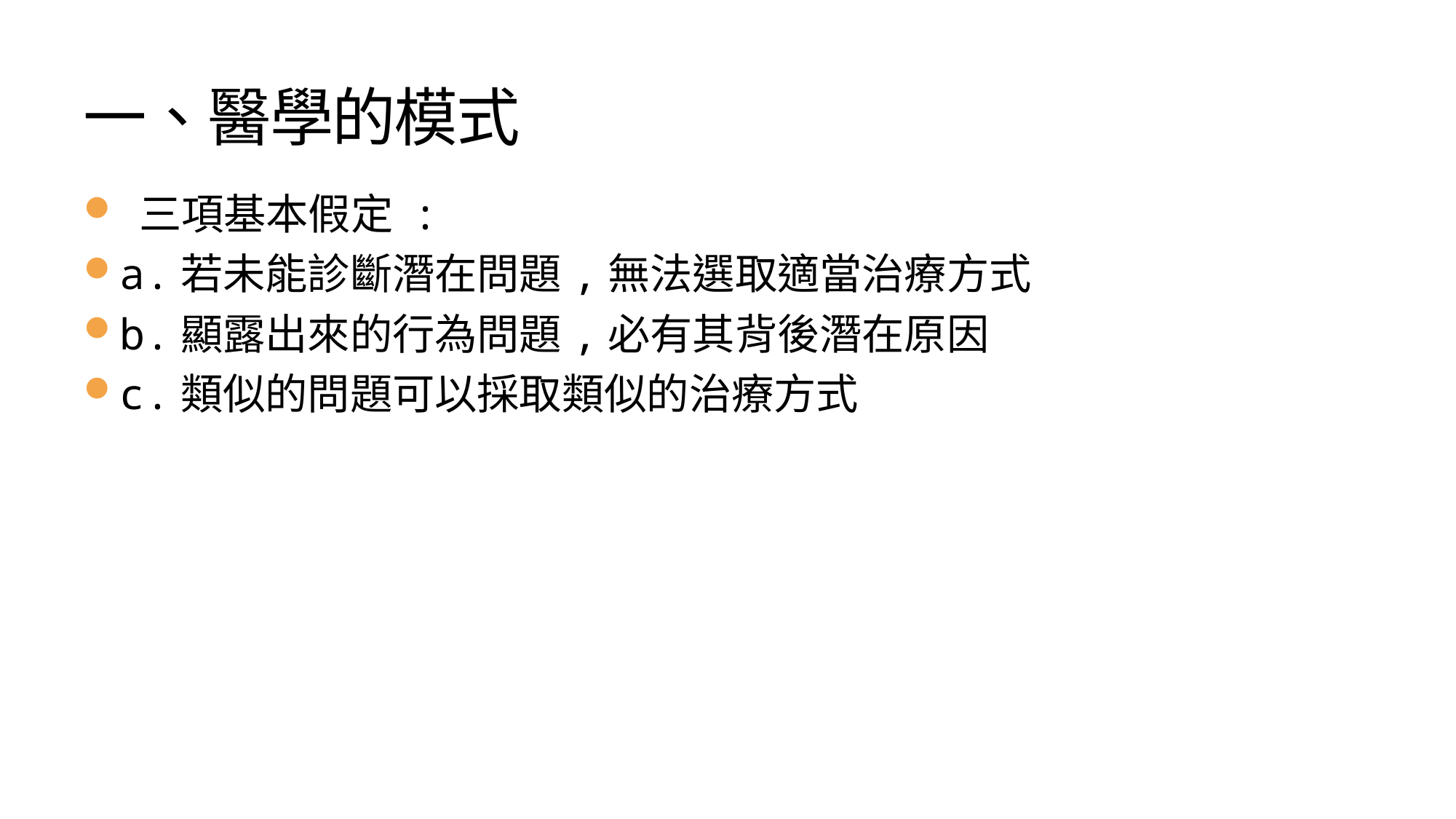

# 一、醫學的模式
 三項基本假定 :
a.若未能診斷潛在問題,無法選取適當治療方式
b.顯露出來的行為問題,必有其背後潛在原因
c.類似的問題可以採取類似的治療方式